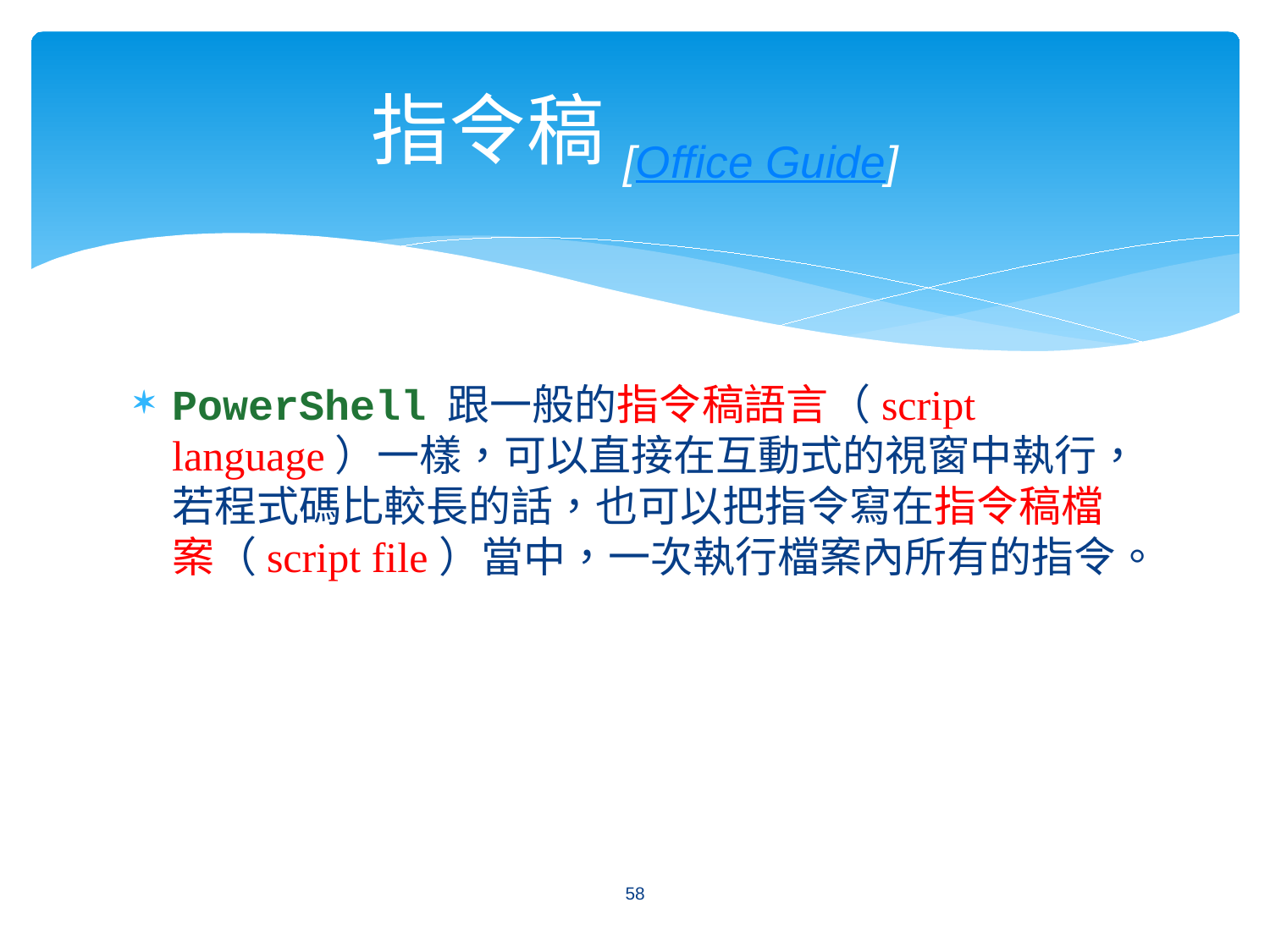

# 指令稿[Office Guide]
PowerShell 跟一般的指令稿語言（script language）一樣，可以直接在互動式的視窗中執行，若程式碼比較長的話，也可以把指令寫在指令稿檔案（script file）當中，一次執行檔案內所有的指令。
58